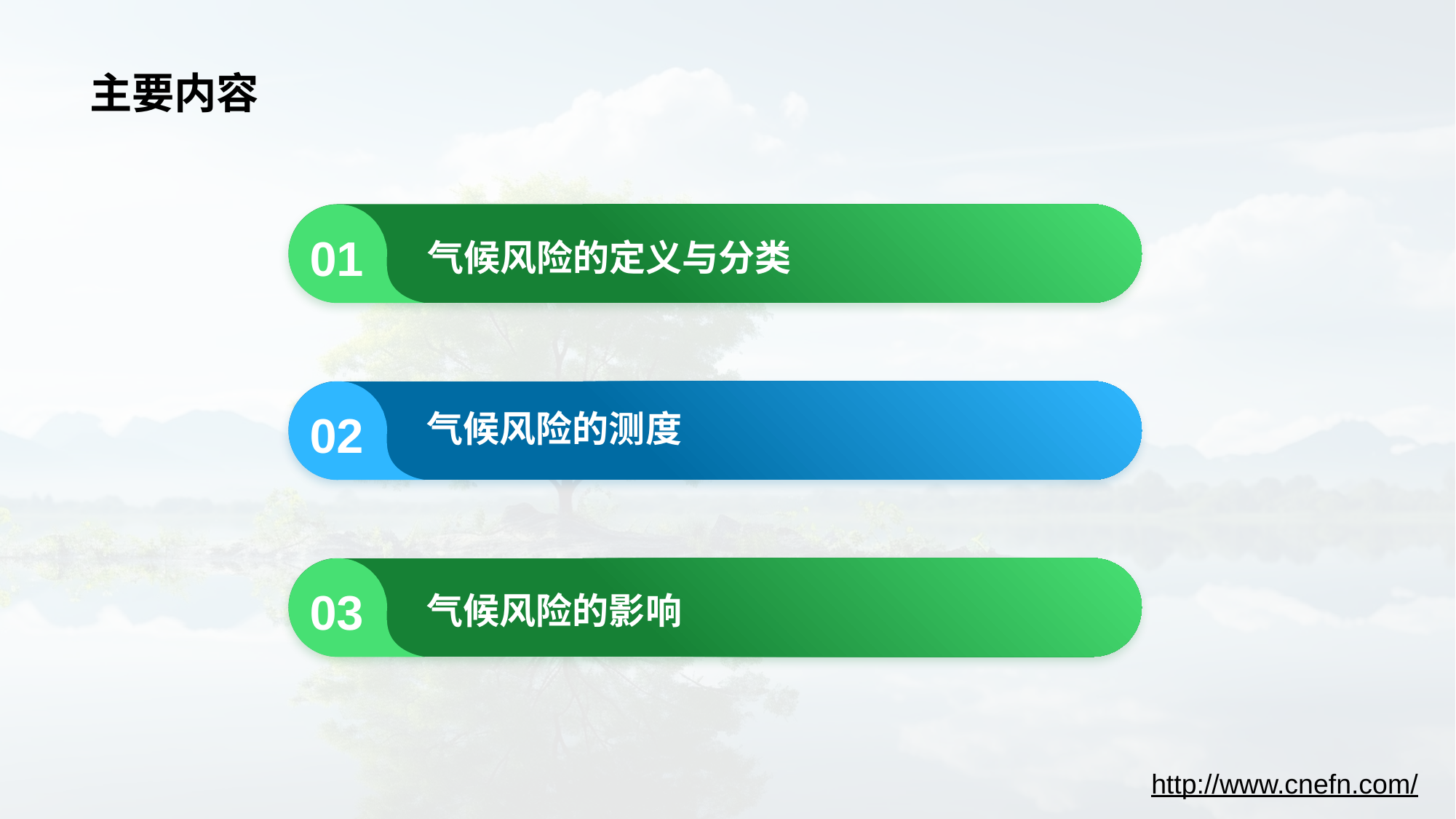

# 主要内容

01
气候风险的定义与分类

02
气候风险的测度

03
气候风险的影响